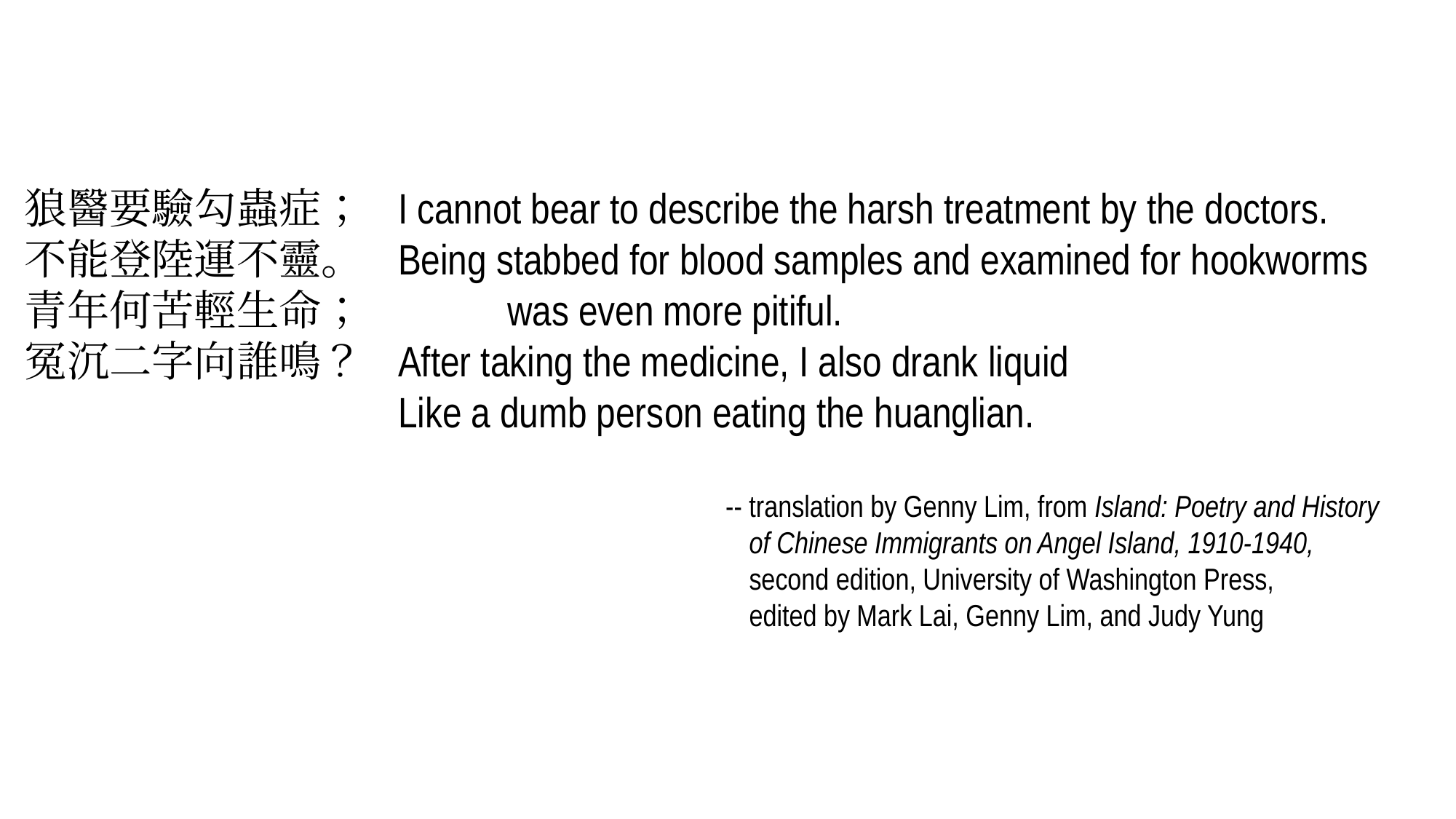

狼醫要驗勾蟲症； 不能登陸運不靈。
青年何苦輕生命； 冤沉二字向誰鳴？
I cannot bear to describe the harsh treatment by the doctors.
Being stabbed for blood samples and examined for hookworms
	was even more pitiful.
After taking the medicine, I also drank liquid
Like a dumb person eating the huanglian.

-- translation by Genny Lim, from Island: Poetry and History
-- of Chinese Immigrants on Angel Island, 1910-1940,
-- second edition, University of Washington Press,
-- edited by Mark Lai, Genny Lim, and Judy Yung